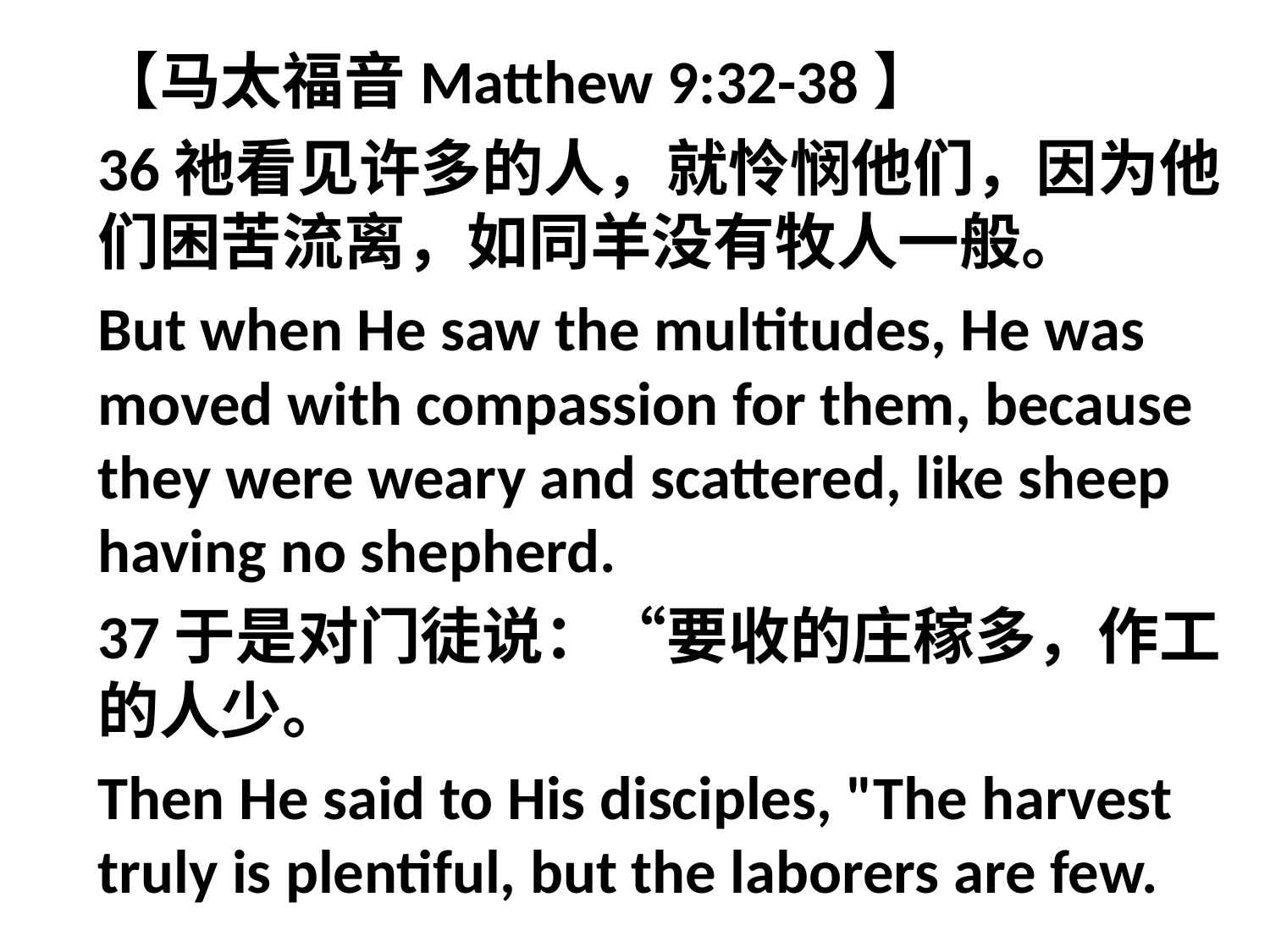

【马太福音Matthew 9:32-38】
36祂看见许多的人，就怜悯他们，因为他们困苦流离，如同羊没有牧人一般。
But when He saw the multitudes, He was moved with compassion for them, because they were weary and scattered, like sheep having no shepherd.
37于是对门徒说：“要收的庄稼多，作工的人少。
Then He said to His disciples, "The harvest truly is plentiful, but the laborers are few.